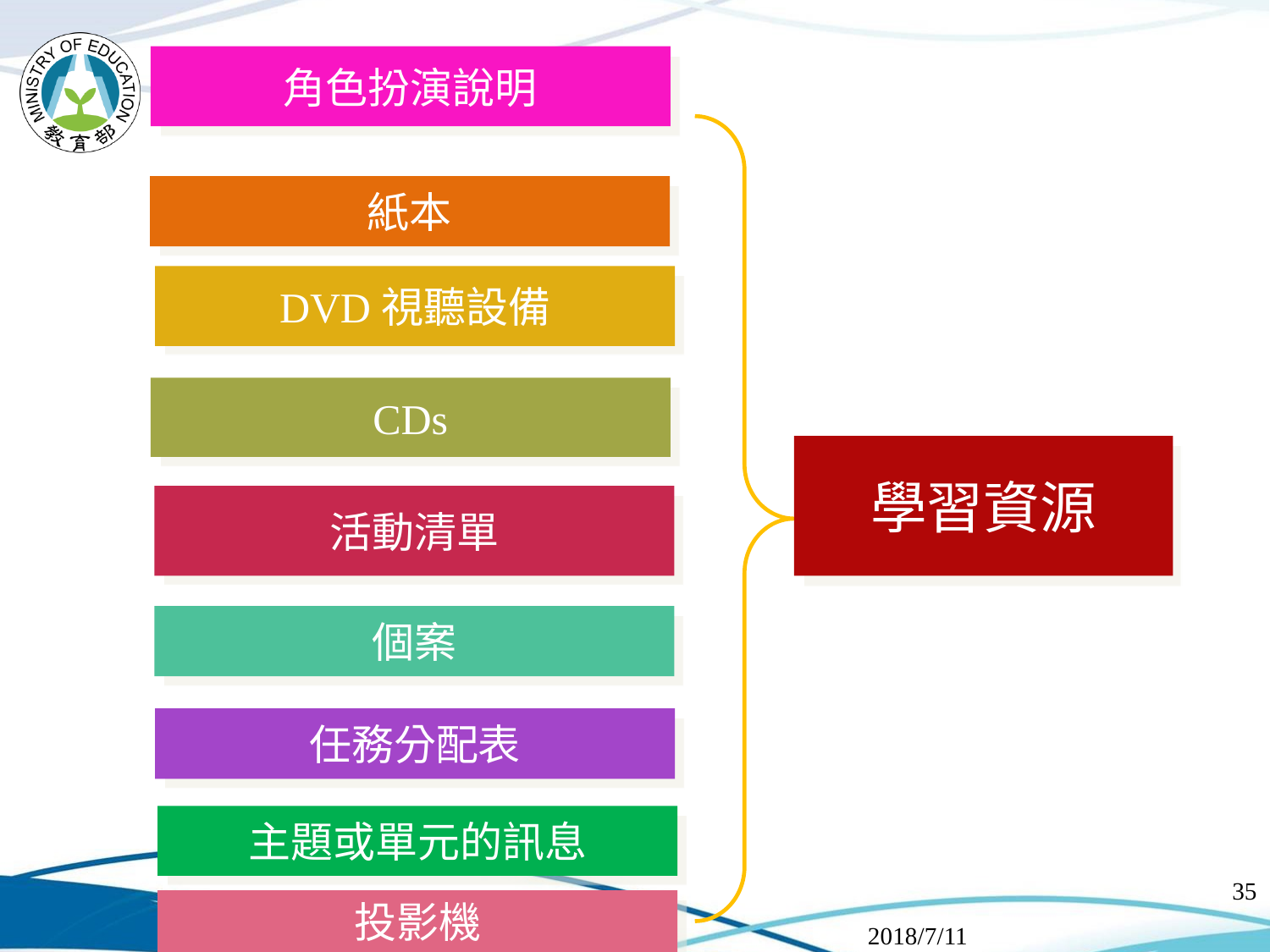

#

角色扮演說明

DVD視聽設備

CDs

學習資源

活動清單

個案

紙本

任務分配表

主題或單元的訊息

35

投影機

2018/7/11